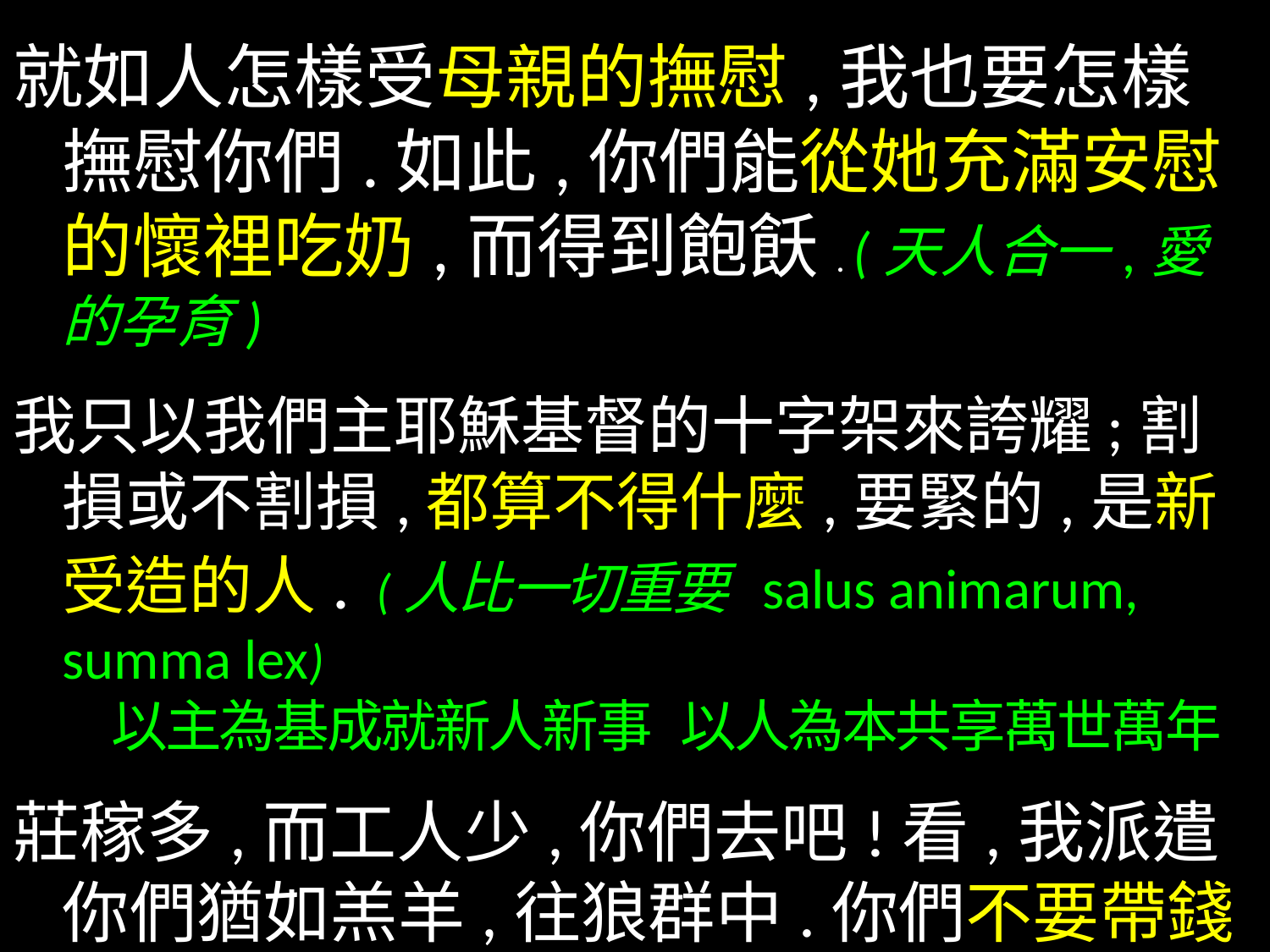

就如人怎樣受母親的撫慰,我也要怎樣撫慰你們.如此,你們能從她充滿安慰的懷裡吃奶,而得到飽飫. (天人合一,愛的孕育)
我只以我們主耶穌基督的十字架來誇耀;割損或不割損,都算不得什麼,要緊的,是新受造的人.  (人比一切重要  salus animarum, summa lex)
    以主為基成就新人新事   以人為本共享萬世萬年
莊稼多,而工人少,你們去吧!看,我派遣你們猶如羔羊,往狼群中.你們不要帶錢囊,不要帶口袋,也不要帶鞋.   (只靠福音本身力量)